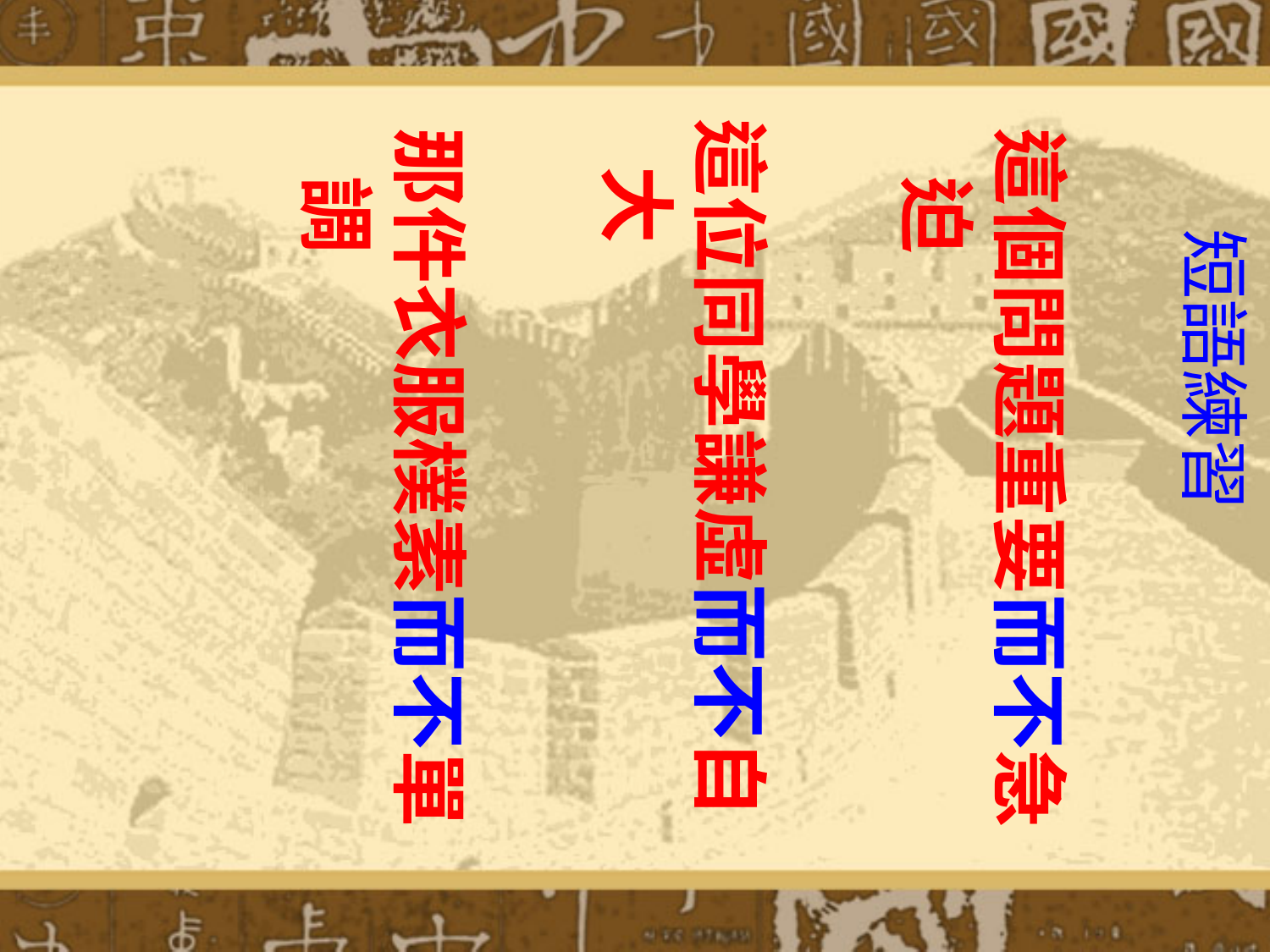

這位同學謙虛而不自大
那件衣服樸素而不單調
這個問題重要而不急迫
短語練習